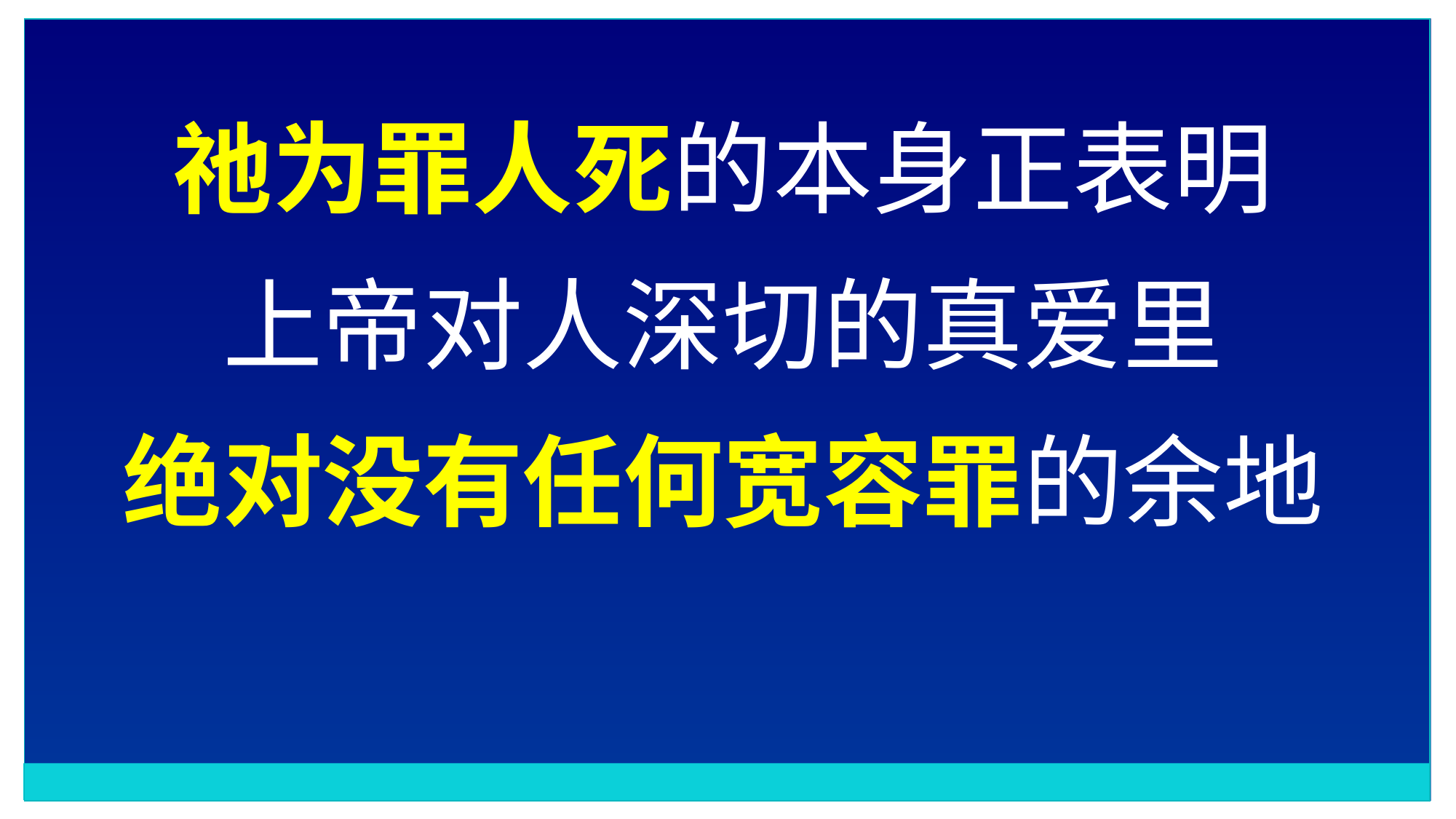

祂为罪人死的本身正表明

上帝对人深切的真爱里

绝对没有任何宽容罪的余地